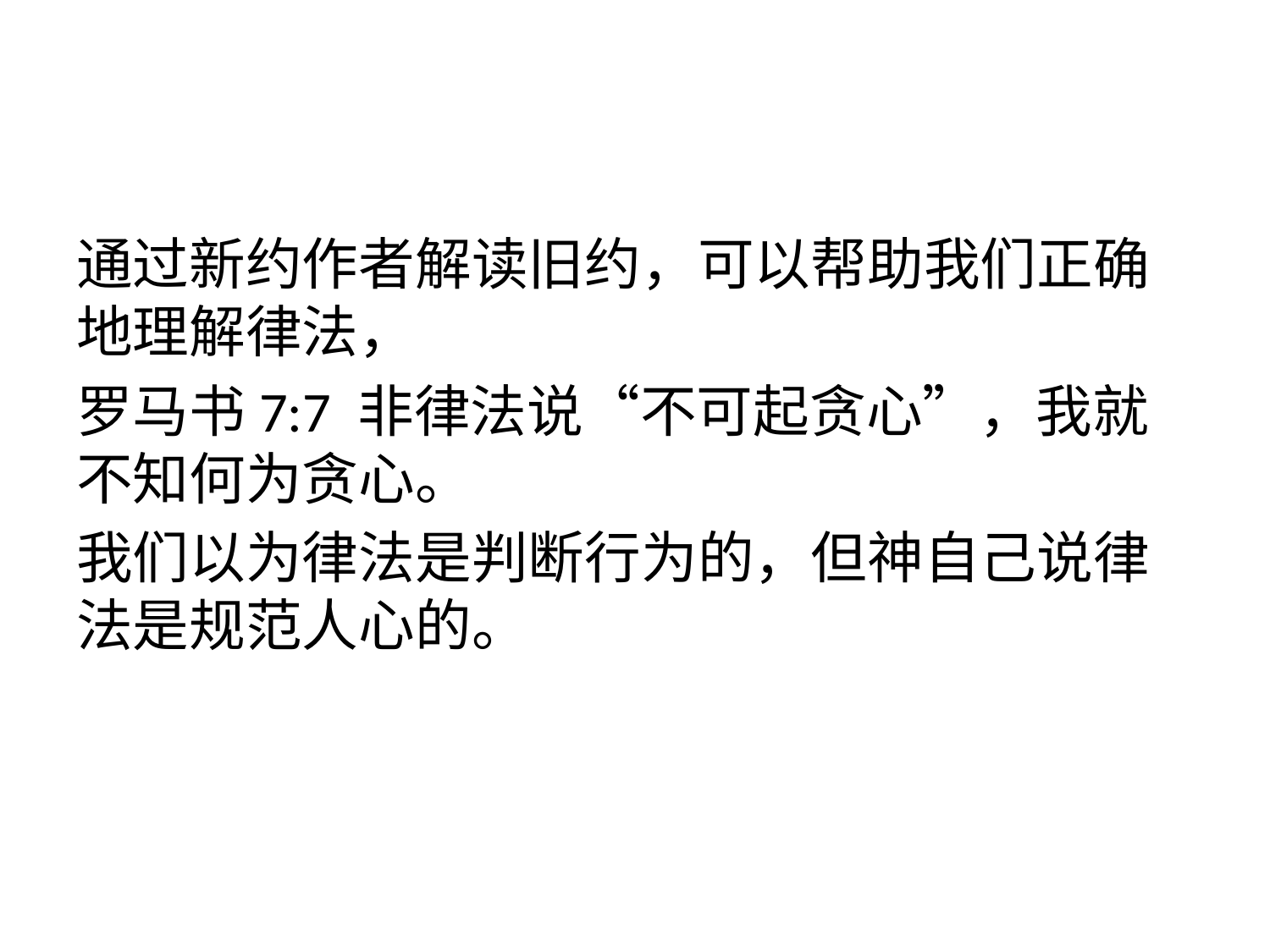

#
通过新约作者解读旧约，可以帮助我们正确地理解律法，
罗马书7:7 非律法说“不可起贪心”，我就不知何为贪心。
我们以为律法是判断行为的，但神自己说律法是规范人心的。